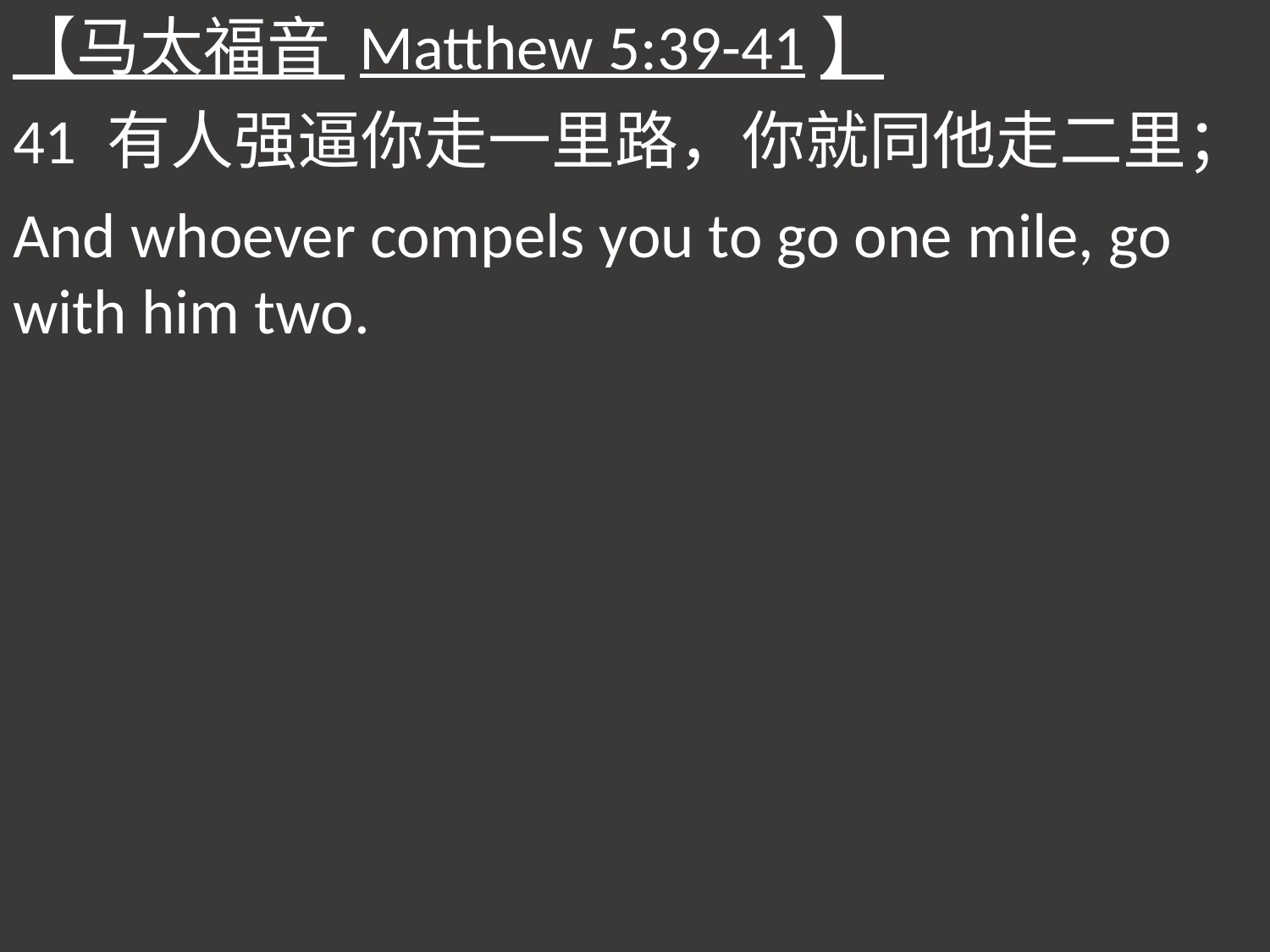

【马太福音 Matthew 5:39-41】
41 有人强逼你走一里路，你就同他走二里；
And whoever compels you to go one mile, go with him two.